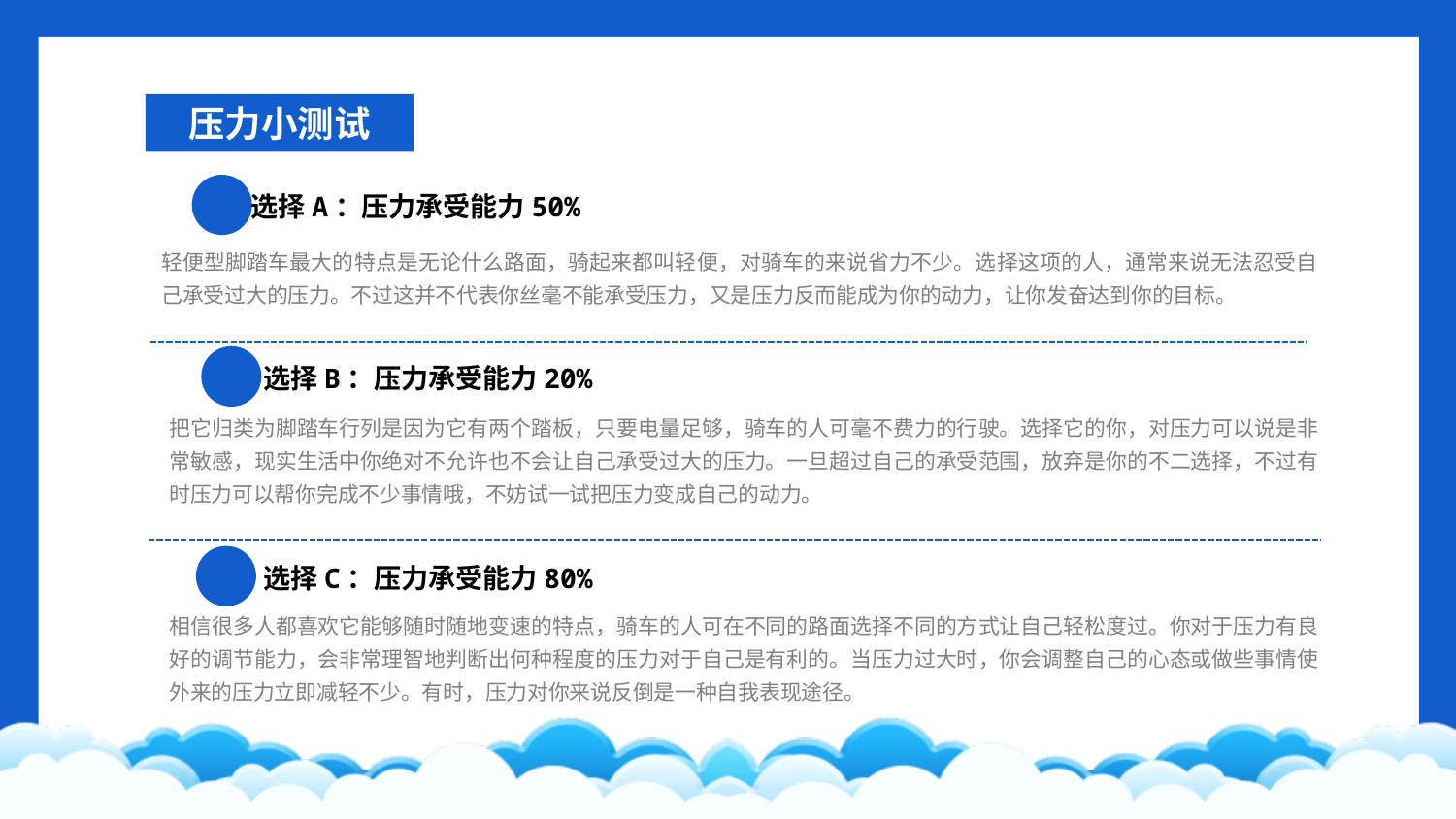

压力小测试

选择A：压力承受能力50%
轻便型脚踏车最大的特点是无论什么路面，骑起来都叫轻便，对骑车的来说省力不少。选择这项的人，通常来说无法忍受自己承受过大的压力。不过这并不代表你丝毫不能承受压力，又是压力反而能成为你的动力，让你发奋达到你的目标。

选择B：压力承受能力20%
把它归类为脚踏车行列是因为它有两个踏板，只要电量足够，骑车的人可毫不费力的行驶。选择它的你，对压力可以说是非常敏感，现实生活中你绝对不允许也不会让自己承受过大的压力。一旦超过自己的承受范围，放弃是你的不二选择，不过有时压力可以帮你完成不少事情哦，不妨试一试把压力变成自己的动力。

选择C：压力承受能力80%
相信很多人都喜欢它能够随时随地变速的特点，骑车的人可在不同的路面选择不同的方式让自己轻松度过。你对于压力有良好的调节能力，会非常理智地判断出何种程度的压力对于自己是有利的。当压力过大时，你会调整自己的心态或做些事情使外来的压力立即减轻不少。有时，压力对你来说反倒是一种自我表现途径。